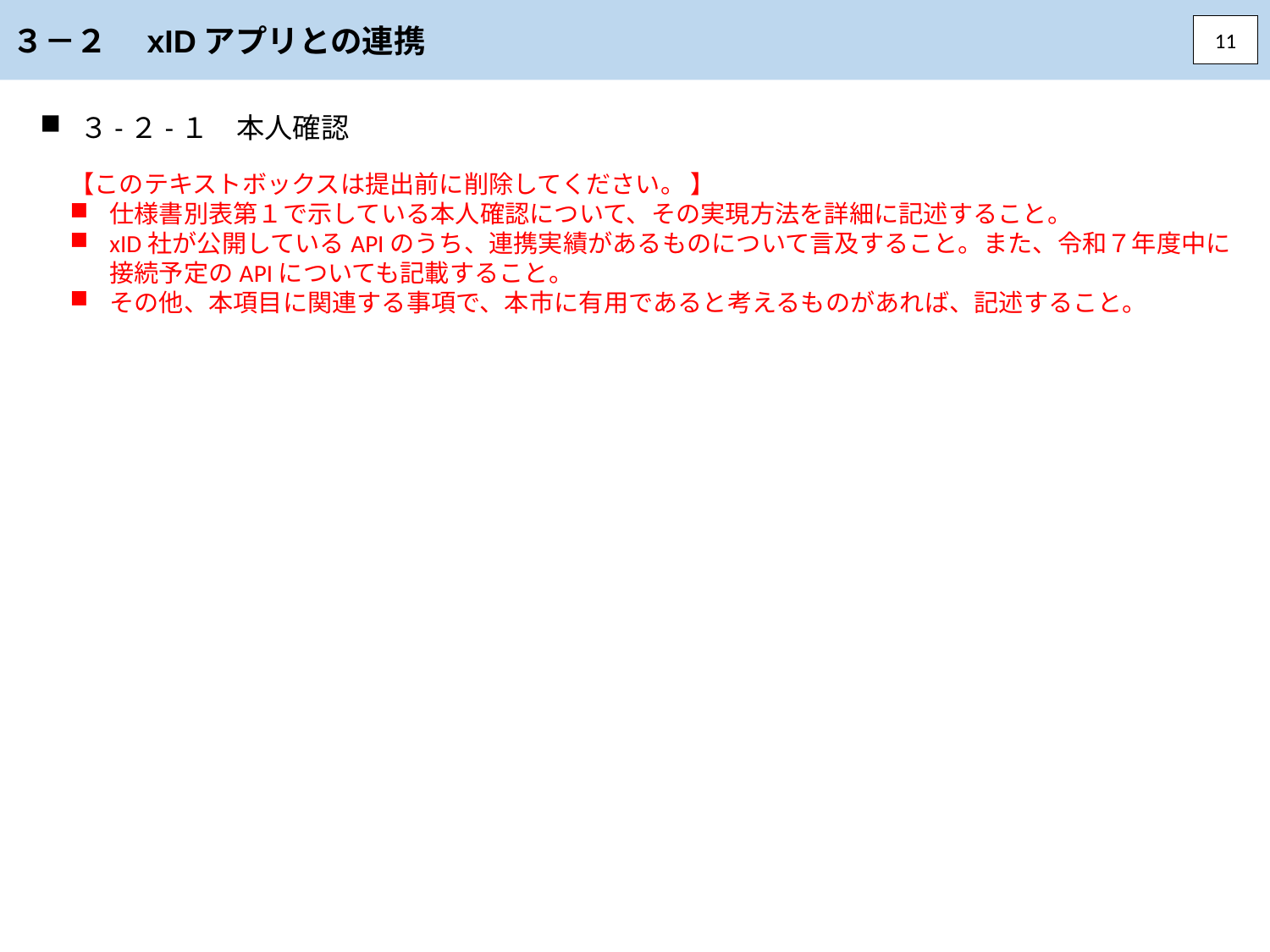

３－２　xIDアプリとの連携
11
３-２-１　本人確認
【このテキストボックスは提出前に削除してください。 】
仕様書別表第１で示している本人確認について、その実現方法を詳細に記述すること。
xID社が公開しているAPIのうち、連携実績があるものについて言及すること。また、令和７年度中に接続予定のAPIについても記載すること。
その他、本項目に関連する事項で、本市に有用であると考えるものがあれば、記述すること。